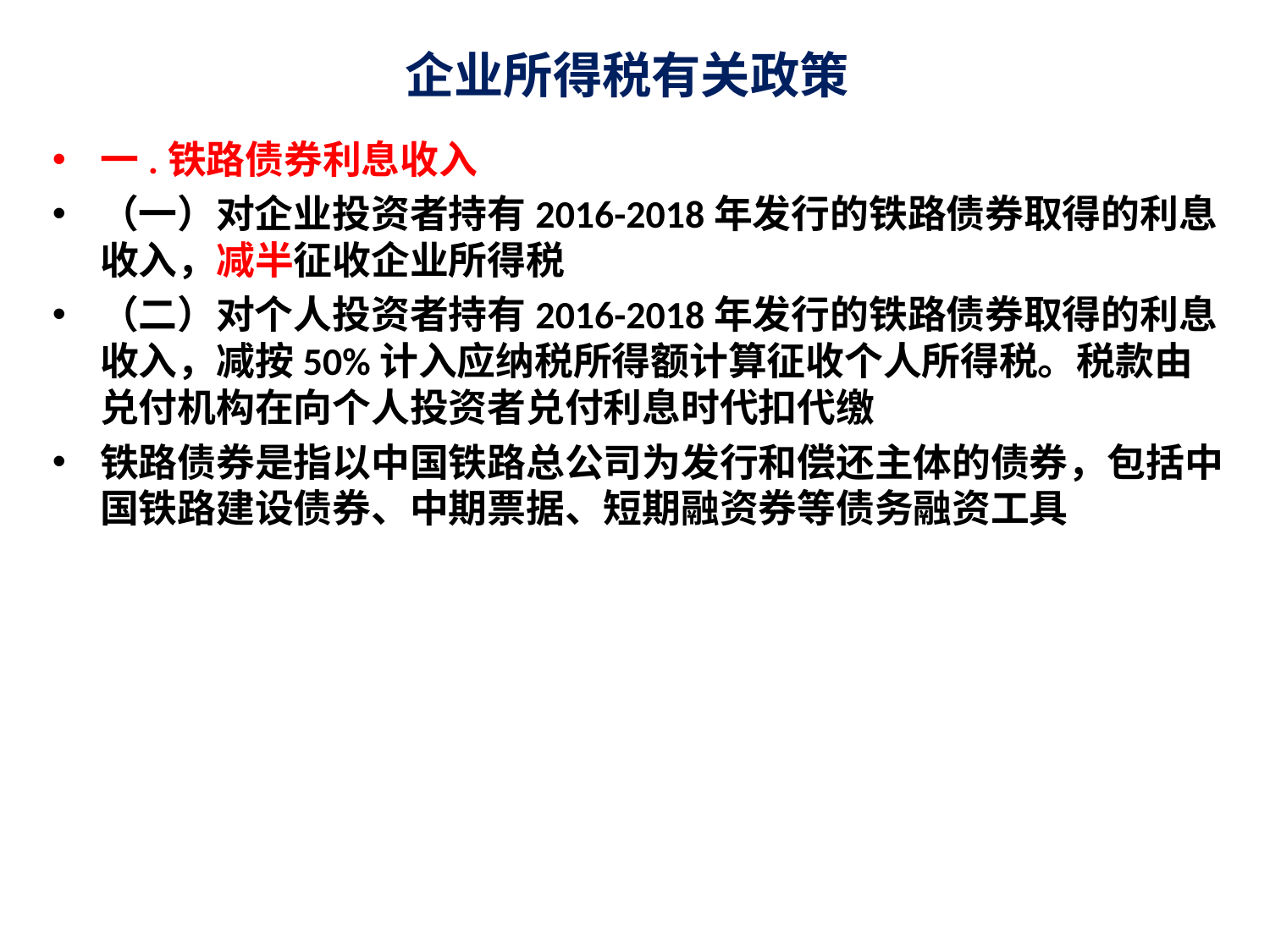

# 企业所得税有关政策
一.铁路债券利息收入
（一）对企业投资者持有2016-2018年发行的铁路债券取得的利息收入，减半征收企业所得税
（二）对个人投资者持有2016-2018年发行的铁路债券取得的利息收入，减按50%计入应纳税所得额计算征收个人所得税。税款由兑付机构在向个人投资者兑付利息时代扣代缴
铁路债券是指以中国铁路总公司为发行和偿还主体的债券，包括中国铁路建设债券、中期票据、短期融资券等债务融资工具